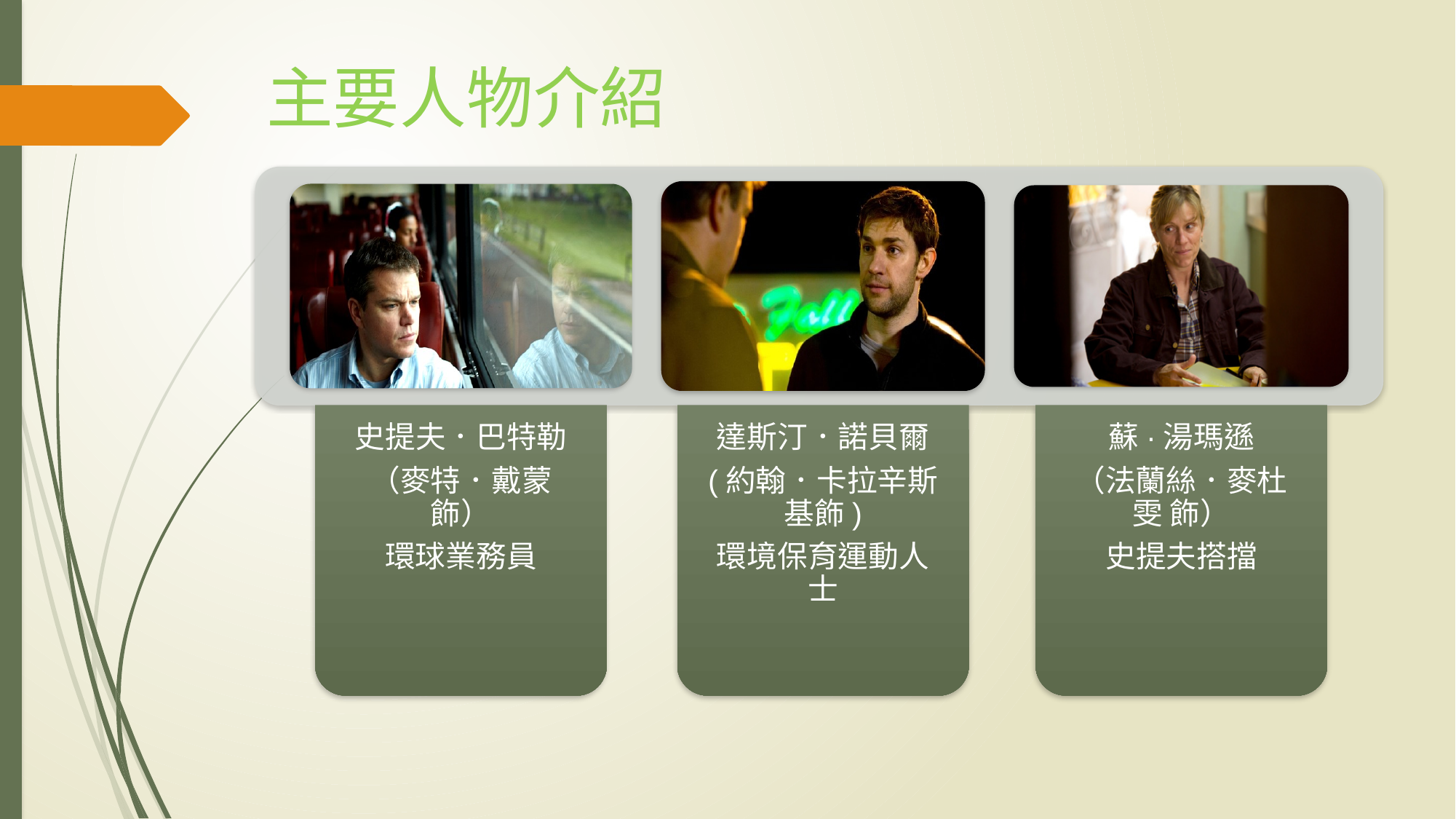

# 主要人物介紹
史提夫．巴特勒
（麥特．戴蒙 飾）
環球業務員
達斯汀．諾貝爾
(約翰．卡拉辛斯基飾)
環境保育運動人士
蘇·湯瑪遜
（法蘭絲．麥杜雯 飾）
史提夫搭擋